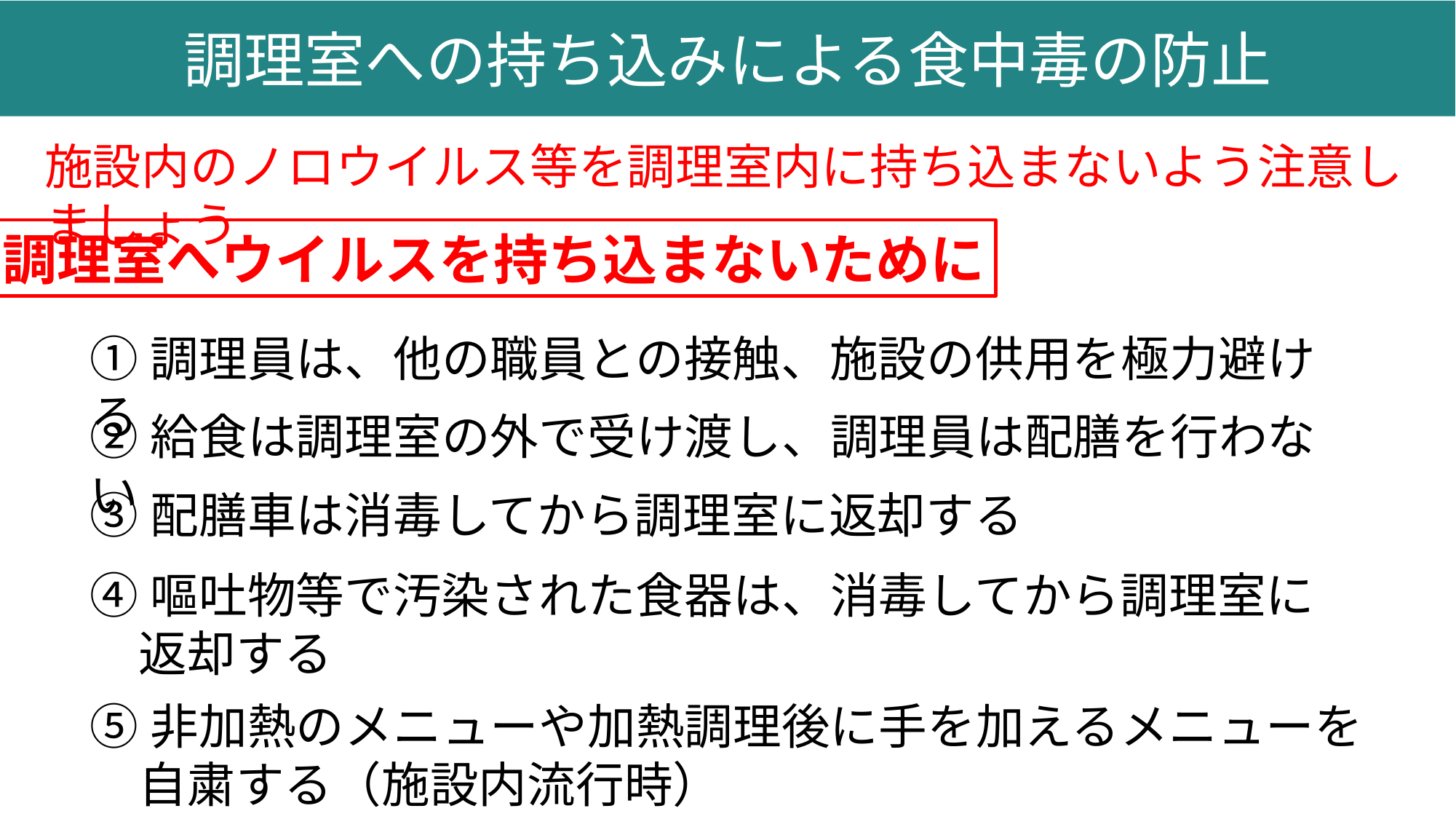

調理室への持ち込みによる食中毒の防止
施設内のノロウイルス等を調理室内に持ち込まないよう注意しましょう
調理室へウイルスを持ち込まないために
①調理員は、他の職員との接触、施設の供用を極力避ける
②給食は調理室の外で受け渡し、調理員は配膳を行わない
③配膳車は消毒してから調理室に返却する
④嘔吐物等で汚染された食器は、消毒してから調理室に
　返却する
⑤非加熱のメニューや加熱調理後に手を加えるメニューを
　自粛する（施設内流行時）